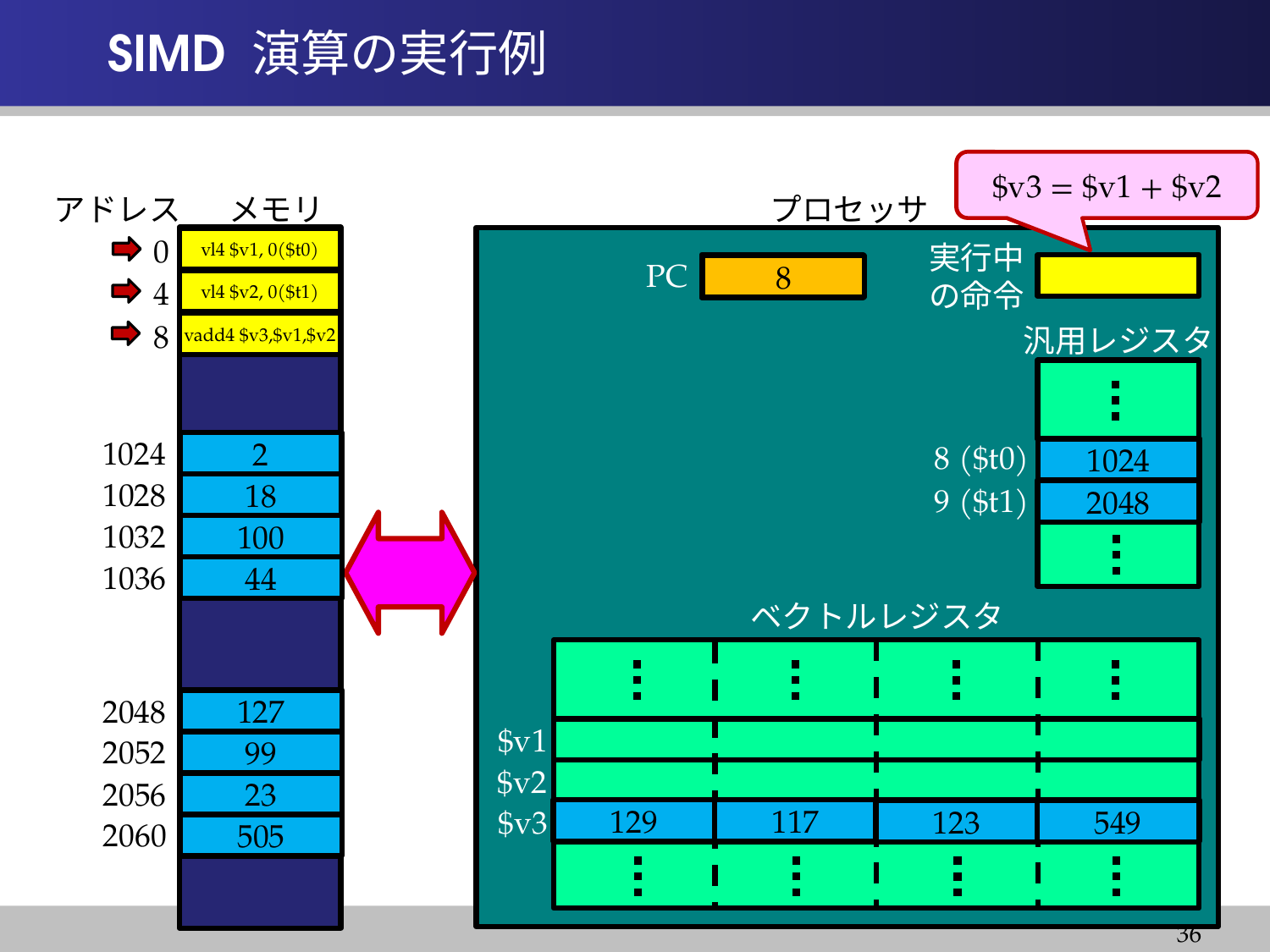

# SIMD 演算の実行例
$v2 = M [2048+0]
$v3 = $v1 + $v2
$v1 = M [1024+0]
プロセッサ
アドレス
メモリ
0
vl4 $v1, 0($t0)

vl4 $v1, 0($t0)

実行中
の命令

PC

8
0
4
4
vl4 $v2, 0($t1)
vl4 $v2, 0($t1)

8
vadd4 $v3,$v1,$v2
vadd4 $v3,$v1,$v2
汎用レジスタ

1024
8 ($t0)
2
2

1024
1028
18
9 ($t1)
18

2048

1032
100
100

1036
44
44
ベクトルレジスタ

2048
127
127
$v1

2052
99
99
$v2

2056
23
23
$v3
129
117

123
549
2060
505
505

36